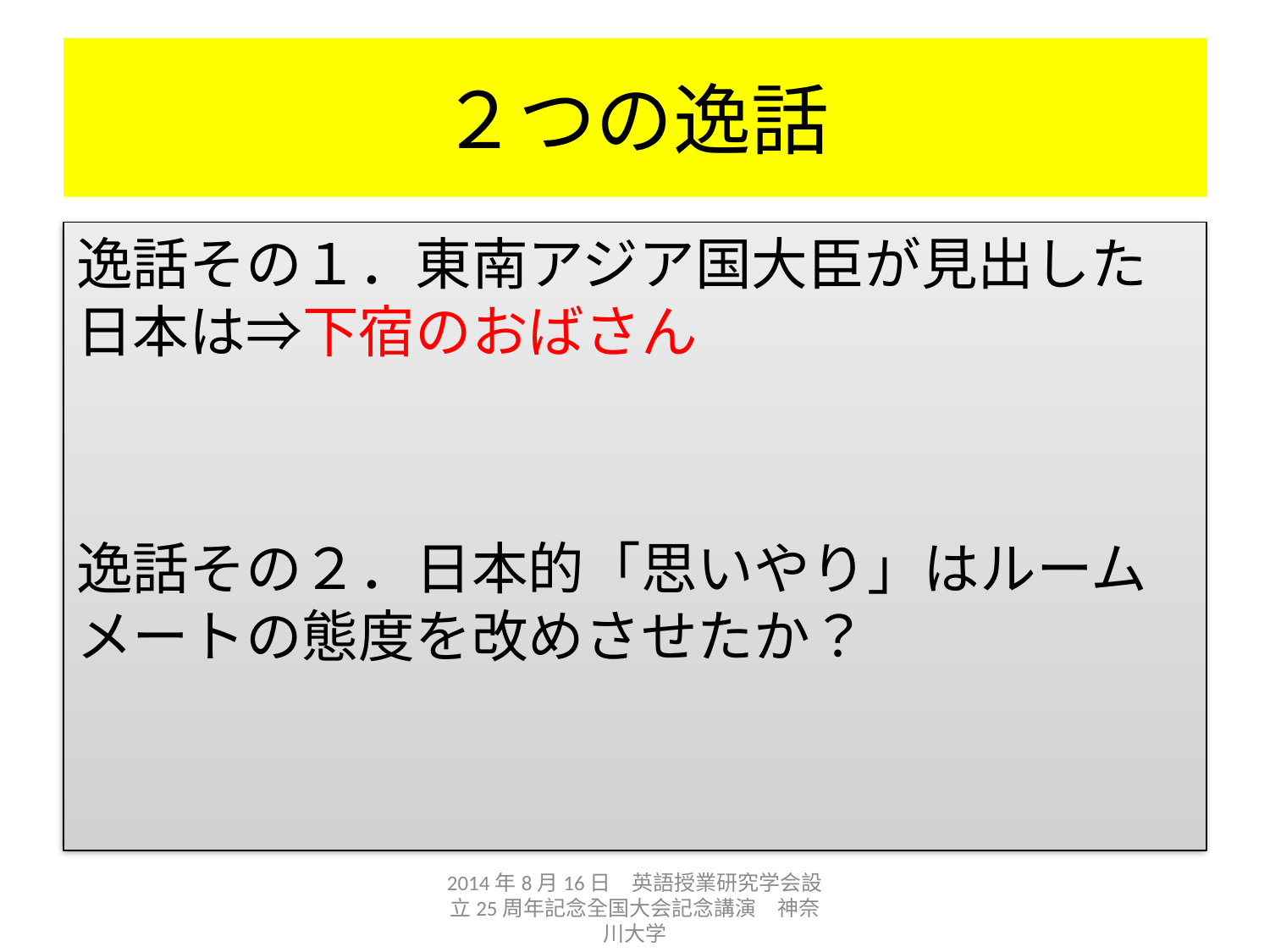

# ２つの逸話
逸話その１．東南アジア国大臣が見出した日本は⇒下宿のおばさん

逸話その２．日本的「思いやり」はルームメートの態度を改めさせたか？

2014年8月16日　英語授業研究学会設立25周年記念全国大会記念講演　神奈川大学